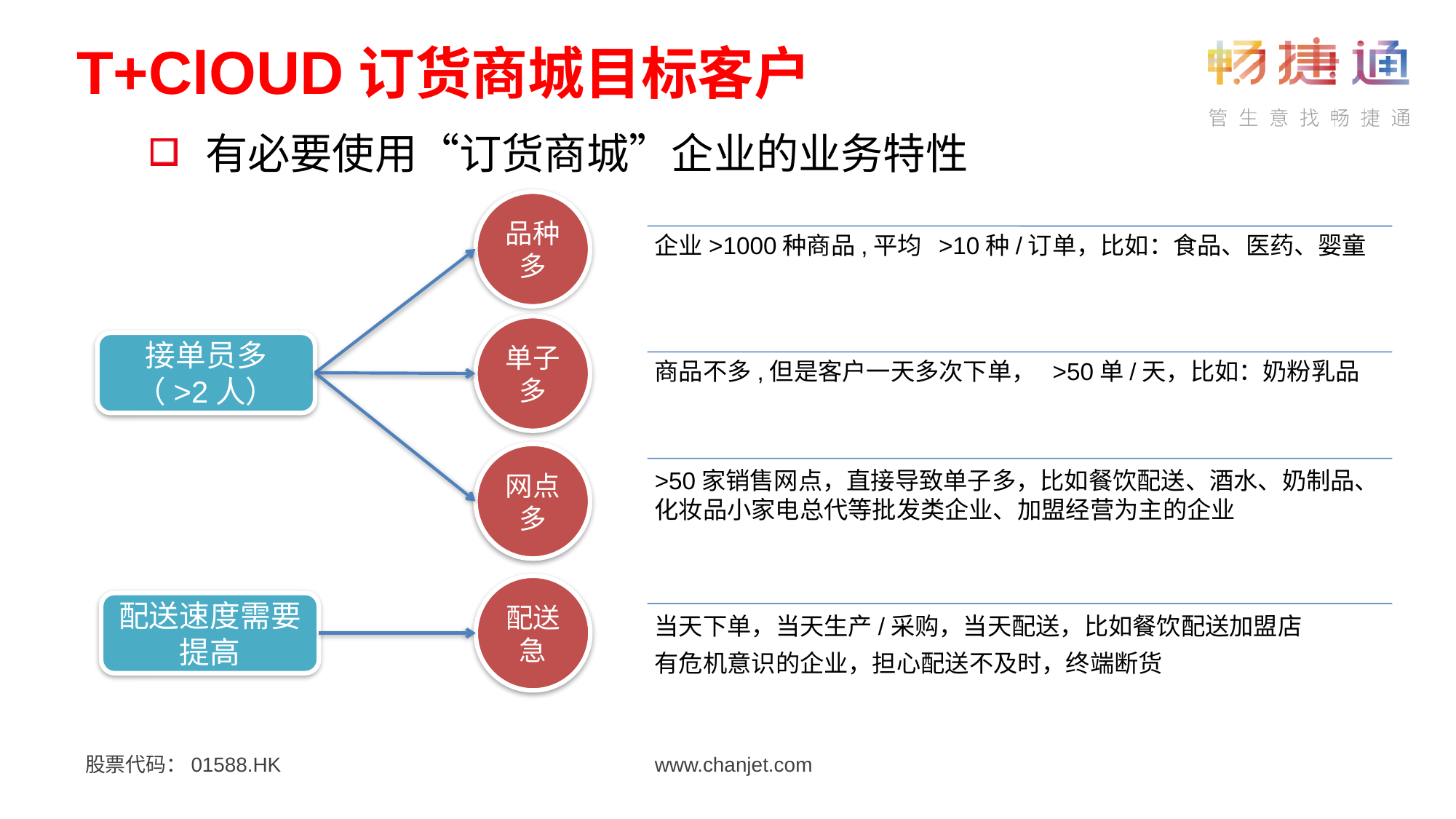

T+ClOUD订货商城目标客户
有必要使用“订货商城”企业的业务特性
品种多
企业>1000种商品,平均  >10种/订单，比如：食品、医药、婴童
单子多
接单员多（>2人）
商品不多,但是客户一天多次下单，  >50单/天，比如：奶粉乳品
网点多
>50家销售网点，直接导致单子多，比如餐饮配送、酒水、奶制品、化妆品小家电总代等批发类企业、加盟经营为主的企业
配送急
配送速度需要提高
当天下单，当天生产/采购，当天配送，比如餐饮配送加盟店
有危机意识的企业，担心配送不及时，终端断货